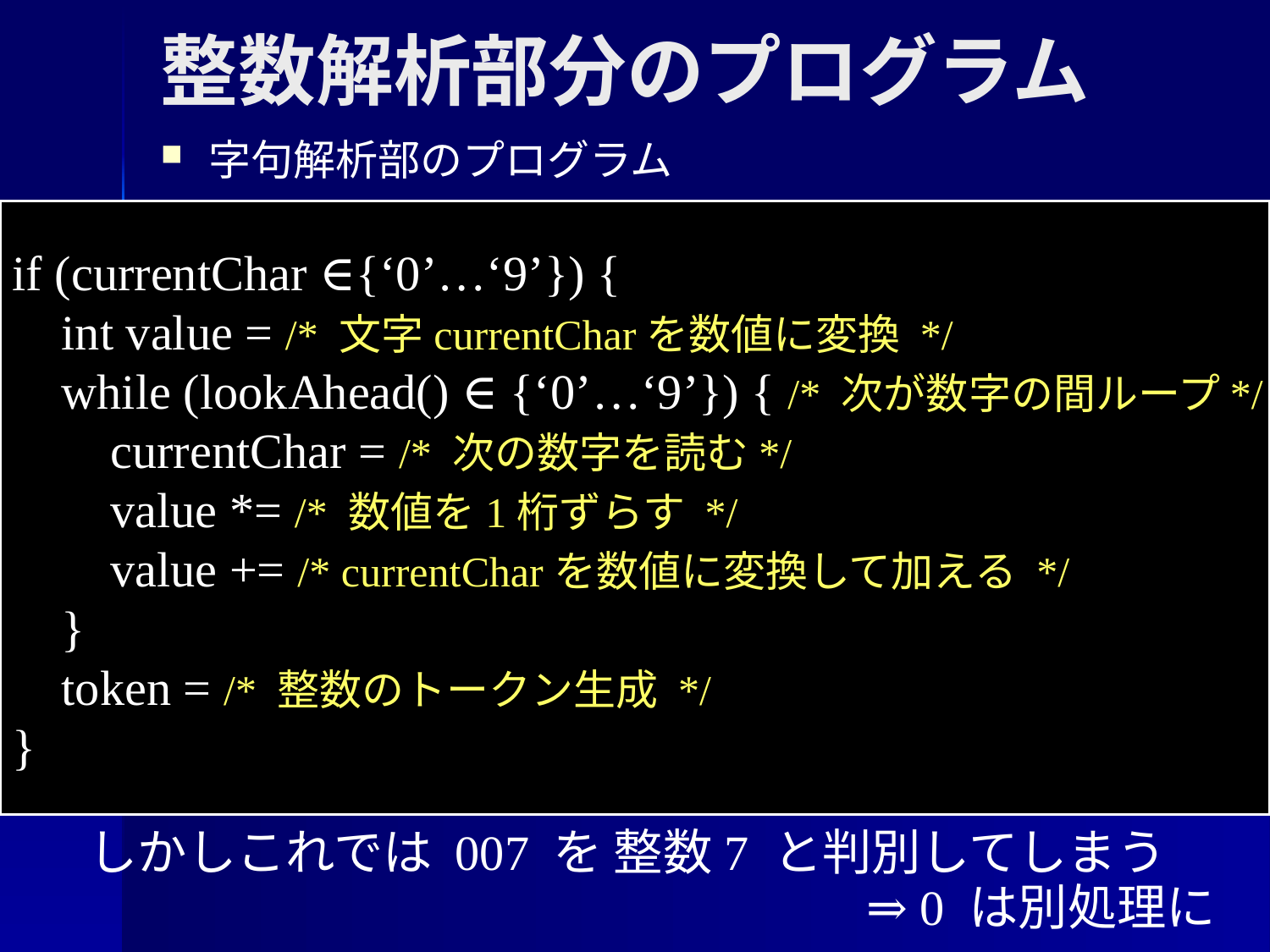

# 整数解析部分のプログラム
字句解析部のプログラム
if (currentChar ∈{‘0’…‘9’}) {
    int value = /* 文字currentCharを数値に変換 */
    while (lookAhead() ∈ {‘0’…‘9’}) { /* 次が数字の間ループ*/
        currentChar = /* 次の数字を読む*/
        value *= /* 数値を1桁ずらす */
        value += /* currentCharを数値に変換して加える */
    }
    token = /* 整数のトークン生成 */
}
しかしこれでは 007 を 整数7 と判別してしまう
⇒ 0 は別処理に